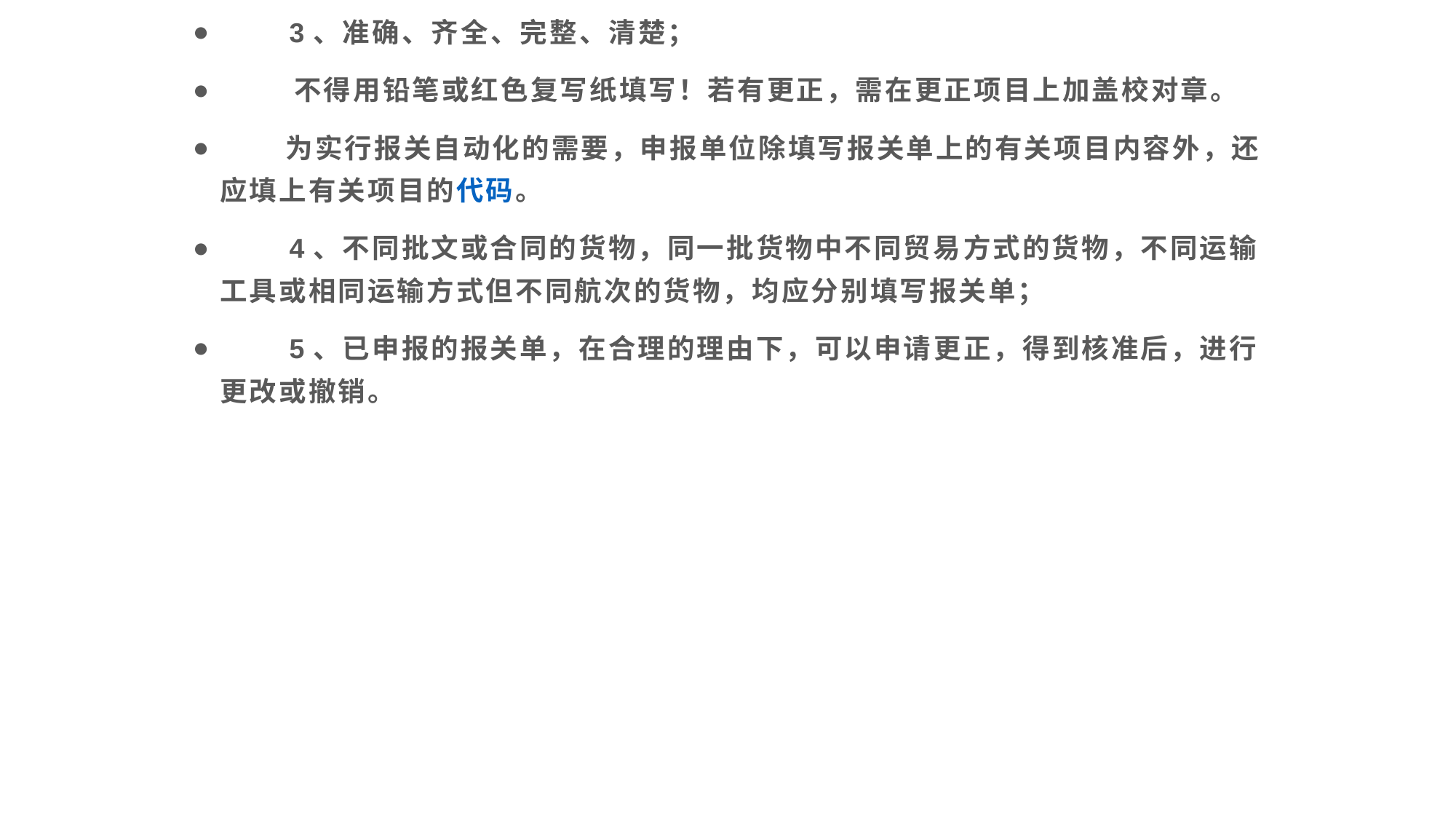

3、准确、齐全、完整、清楚；
        不得用铅笔或红色复写纸填写！若有更正，需在更正项目上加盖校对章。
       为实行报关自动化的需要，申报单位除填写报关单上的有关项目内容外，还应填上有关项目的代码。
       4、不同批文或合同的货物，同一批货物中不同贸易方式的货物，不同运输工具或相同运输方式但不同航次的货物，均应分别填写报关单；
       5、已申报的报关单，在合理的理由下，可以申请更正，得到核准后，进行更改或撤销。